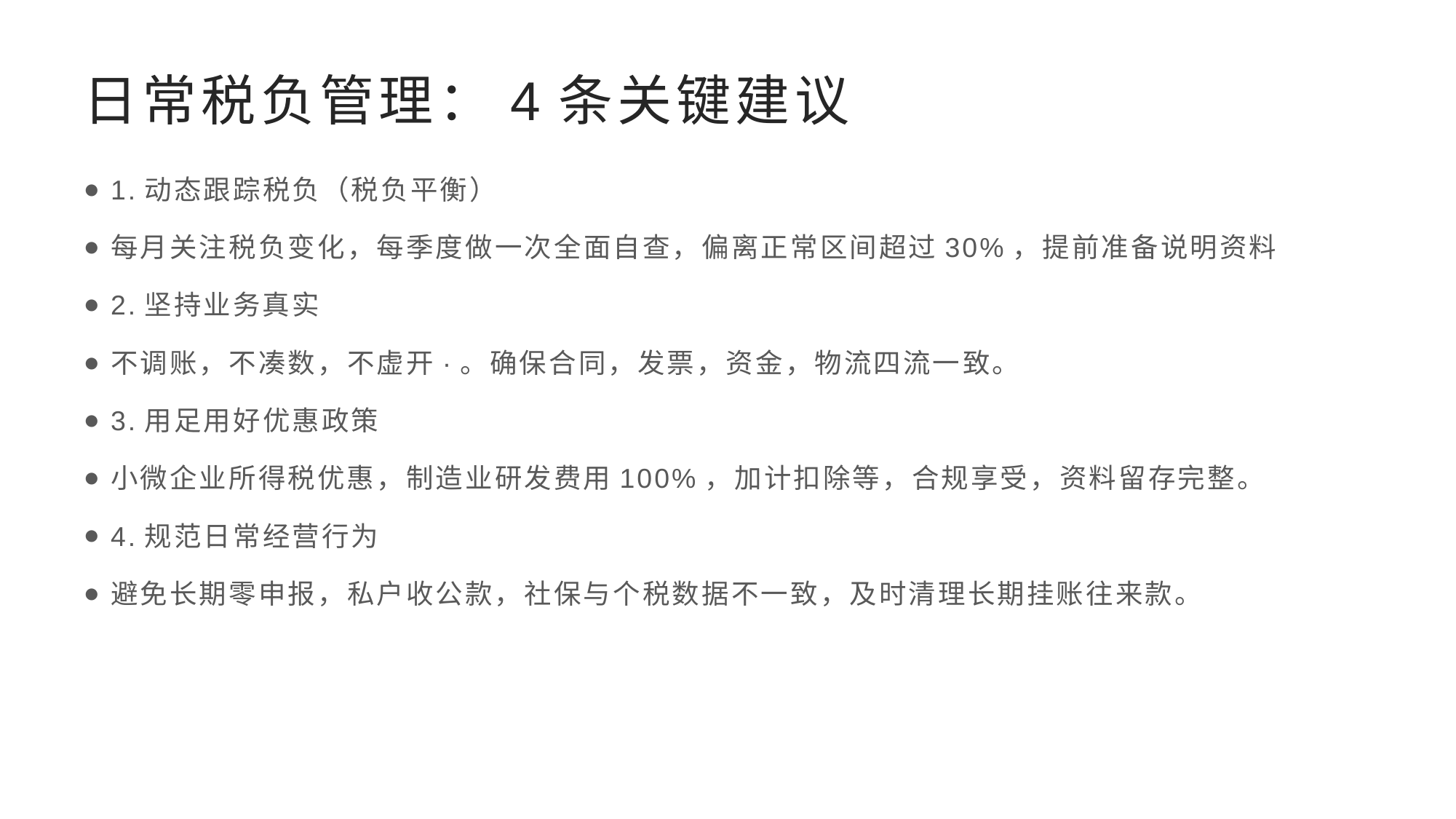

# 日常税负管理：4条关键建议
1.动态跟踪税负（税负平衡）
每月关注税负变化，每季度做一次全面自查，偏离正常区间超过30%，提前准备说明资料
2.坚持业务真实
不调账，不凑数，不虚开·。确保合同，发票，资金，物流四流一致。
3.用足用好优惠政策
小微企业所得税优惠，制造业研发费用100%，加计扣除等，合规享受，资料留存完整。
4.规范日常经营行为
避免长期零申报，私户收公款，社保与个税数据不一致，及时清理长期挂账往来款。